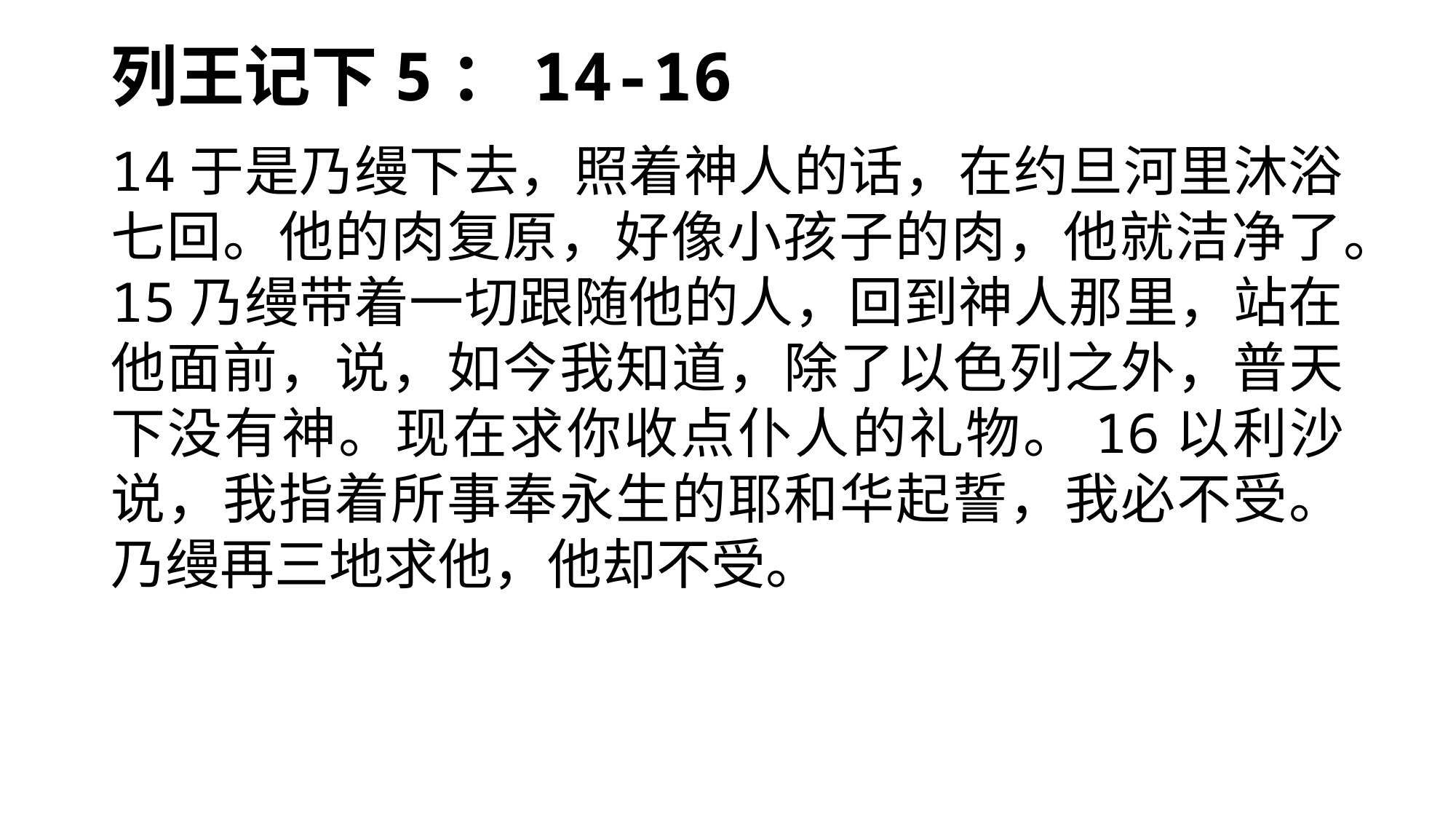

# 列王记下5：14-16
14于是乃缦下去，照着神人的话，在约旦河里沐浴七回。他的肉复原，好像小孩子的肉，他就洁净了。15乃缦带着一切跟随他的人，回到神人那里，站在他面前，说，如今我知道，除了以色列之外，普天下没有神。现在求你收点仆人的礼物。16以利沙说，我指着所事奉永生的耶和华起誓，我必不受。乃缦再三地求他，他却不受。